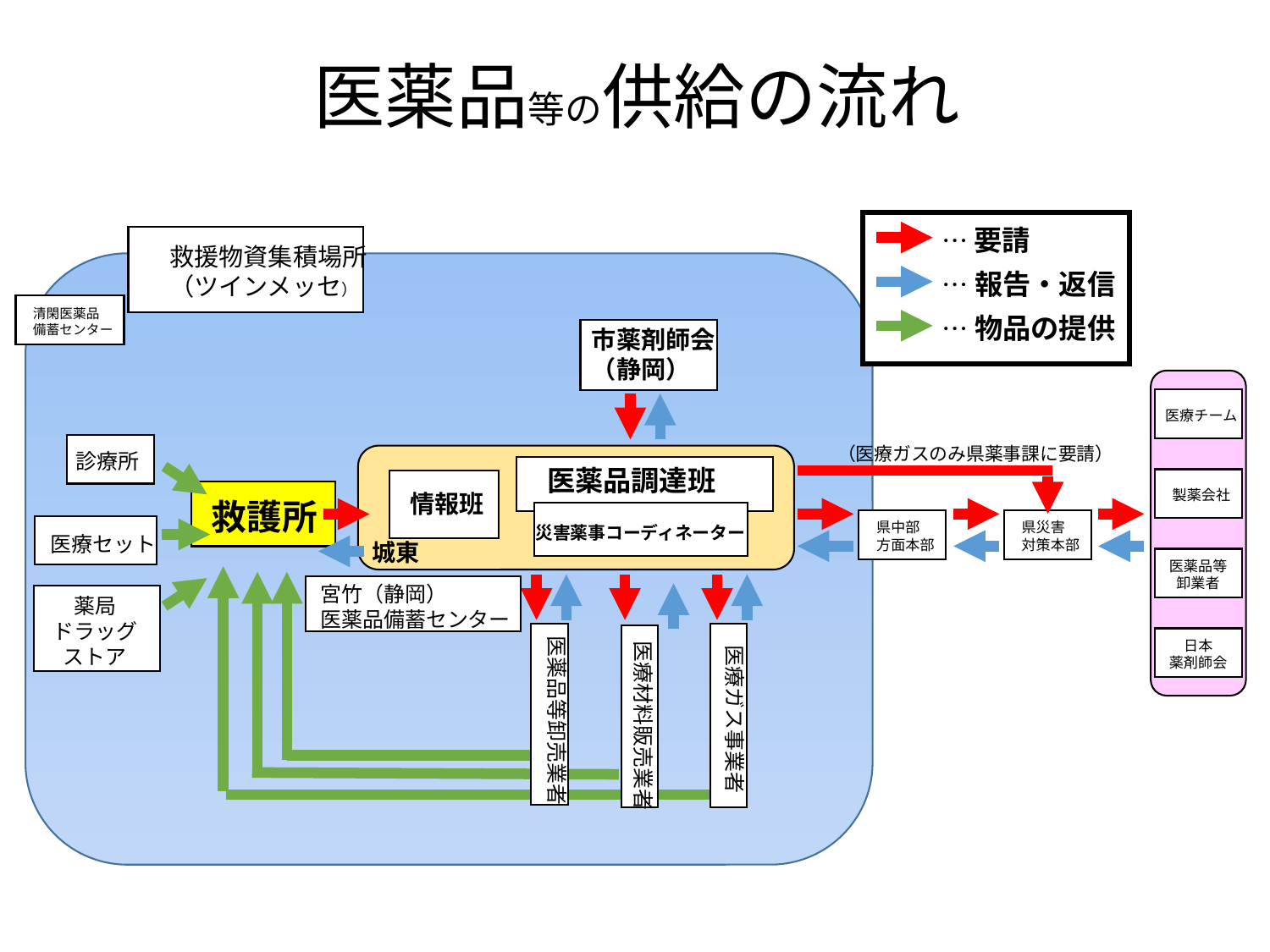

医薬品等の供給の流れ

…要請
…報告・返信
…物品の提供

救援物資集積場所
（ツインメッセ）

清閑医薬品
備蓄センター
市薬剤師会
（静岡）

医療チーム

診療所
（医療ガスのみ県薬事課に要請）

医薬品調達班

製薬会社

情報班

救護所

県中部
方面本部

県災害
対策本部
災害薬事コーディネーター

医療セット
城東

医薬品等
卸業者
宮竹（静岡）
医薬品備蓄センター

薬局
ドラッグストア
医薬品等卸売業者

医療ガス事業者

医療材料販売業者

日本
薬剤師会